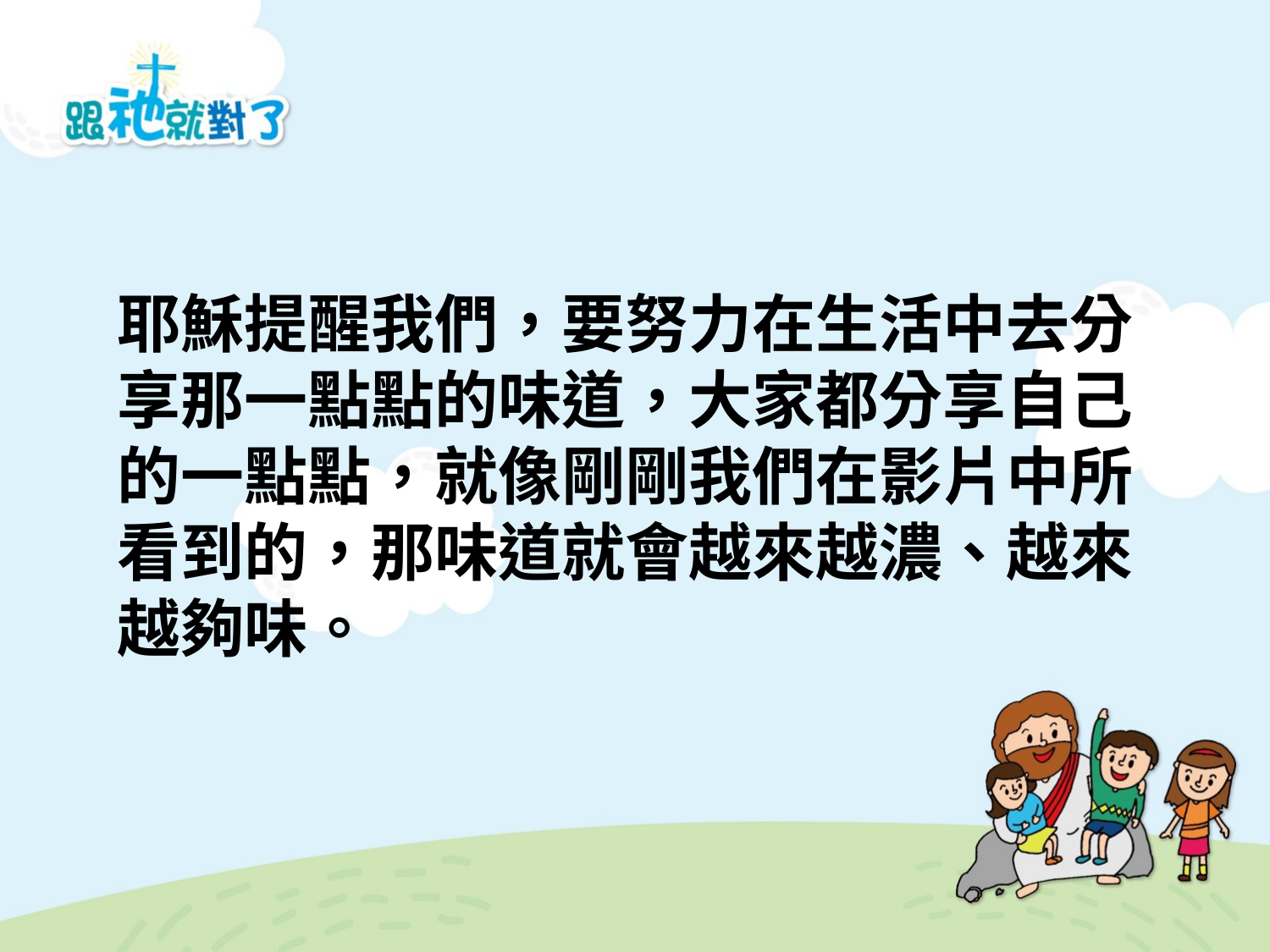

耶穌提醒我們，要努力在生活中去分享那一點點的味道，大家都分享自己的一點點，就像剛剛我們在影片中所看到的，那味道就會越來越濃、越來越夠味。